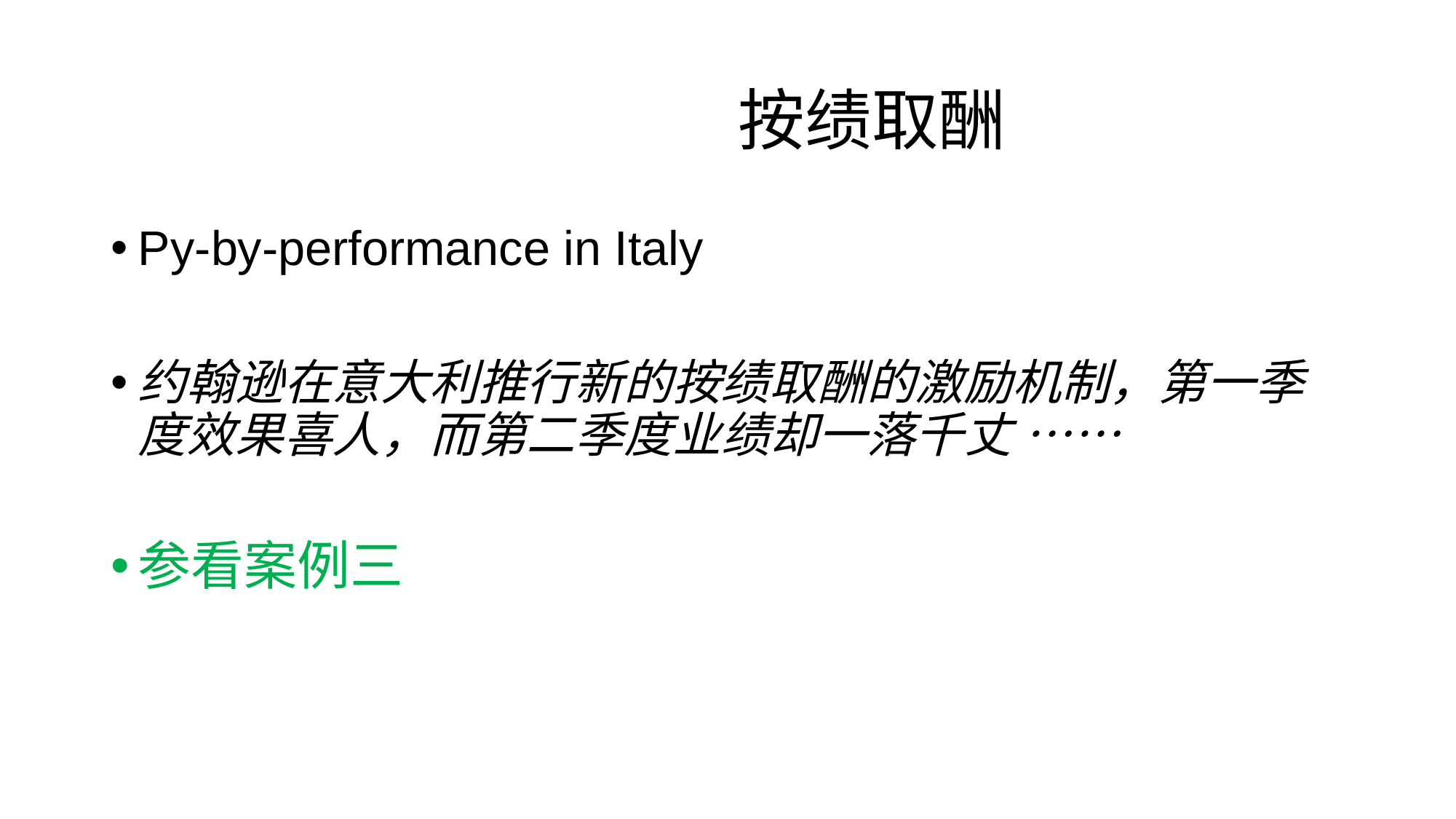

# 按绩取酬
Py-by-performance in Italy

约翰逊在意大利推行新的按绩取酬的激励机制，第一季度效果喜人，而第二季度业绩却一落千丈 ……

参看案例三